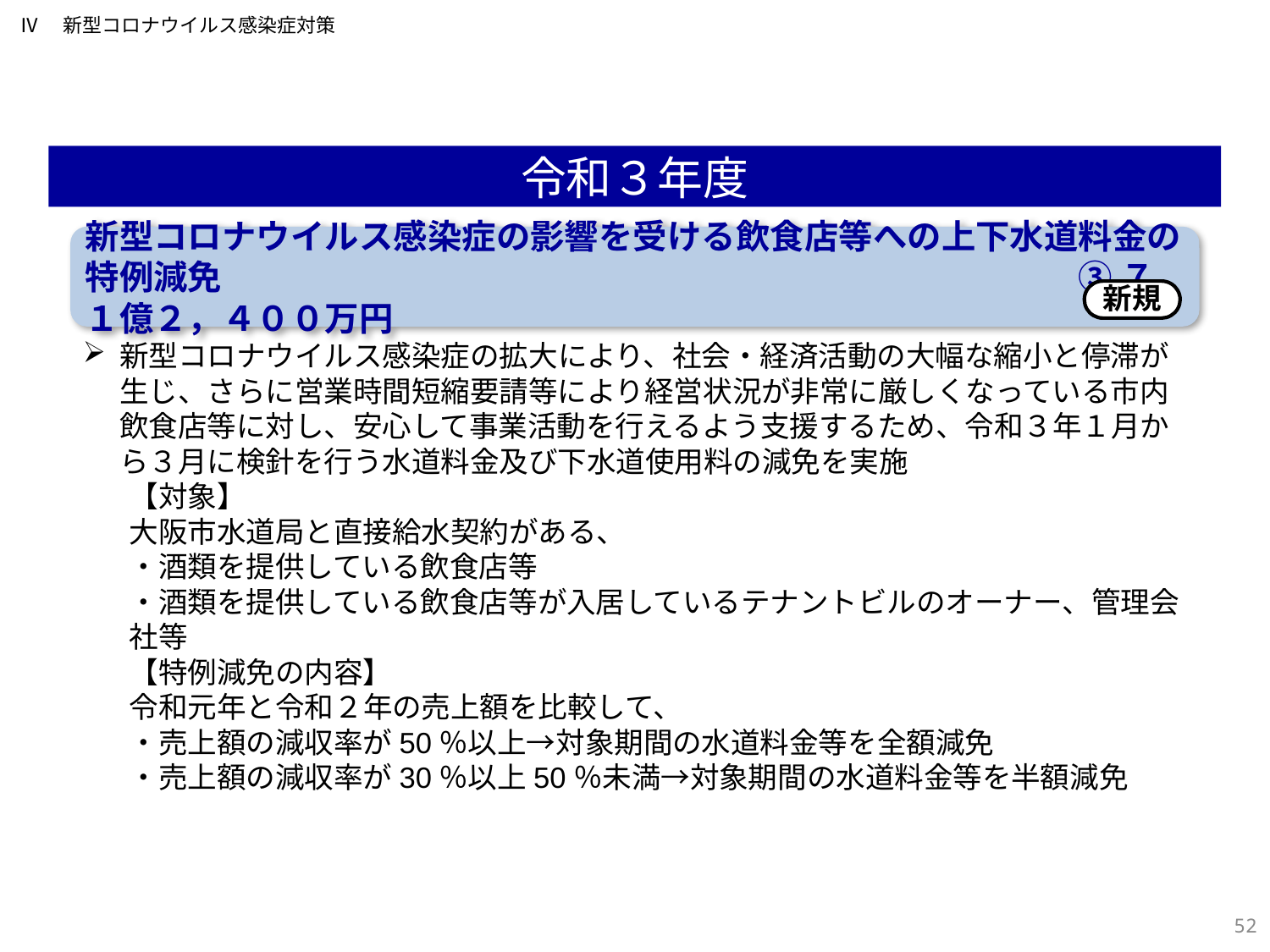

Ⅳ　新型コロナウイルス感染症対策
令和３年度
新型コロナウイルス感染症の影響を受ける飲食店等への上下水道料金の特例減免　　　　　　　　　　　　　　　　　　　　　　　　　③ ７１億２，４００万円

新規
新型コロナウイルス感染症の拡大により、社会・経済活動の大幅な縮小と停滞が生じ、さらに営業時間短縮要請等により経営状況が非常に厳しくなっている市内飲食店等に対し、安心して事業活動を行えるよう支援するため、令和３年１月から３月に検針を行う水道料金及び下水道使用料の減免を実施
【対象】
大阪市水道局と直接給水契約がある、
・酒類を提供している飲食店等
・酒類を提供している飲食店等が入居しているテナントビルのオーナー、管理会社等
【特例減免の内容】
令和元年と令和２年の売上額を比較して、
・売上額の減収率が50％以上→対象期間の水道料金等を全額減免
・売上額の減収率が30％以上50％未満→対象期間の水道料金等を半額減免
52